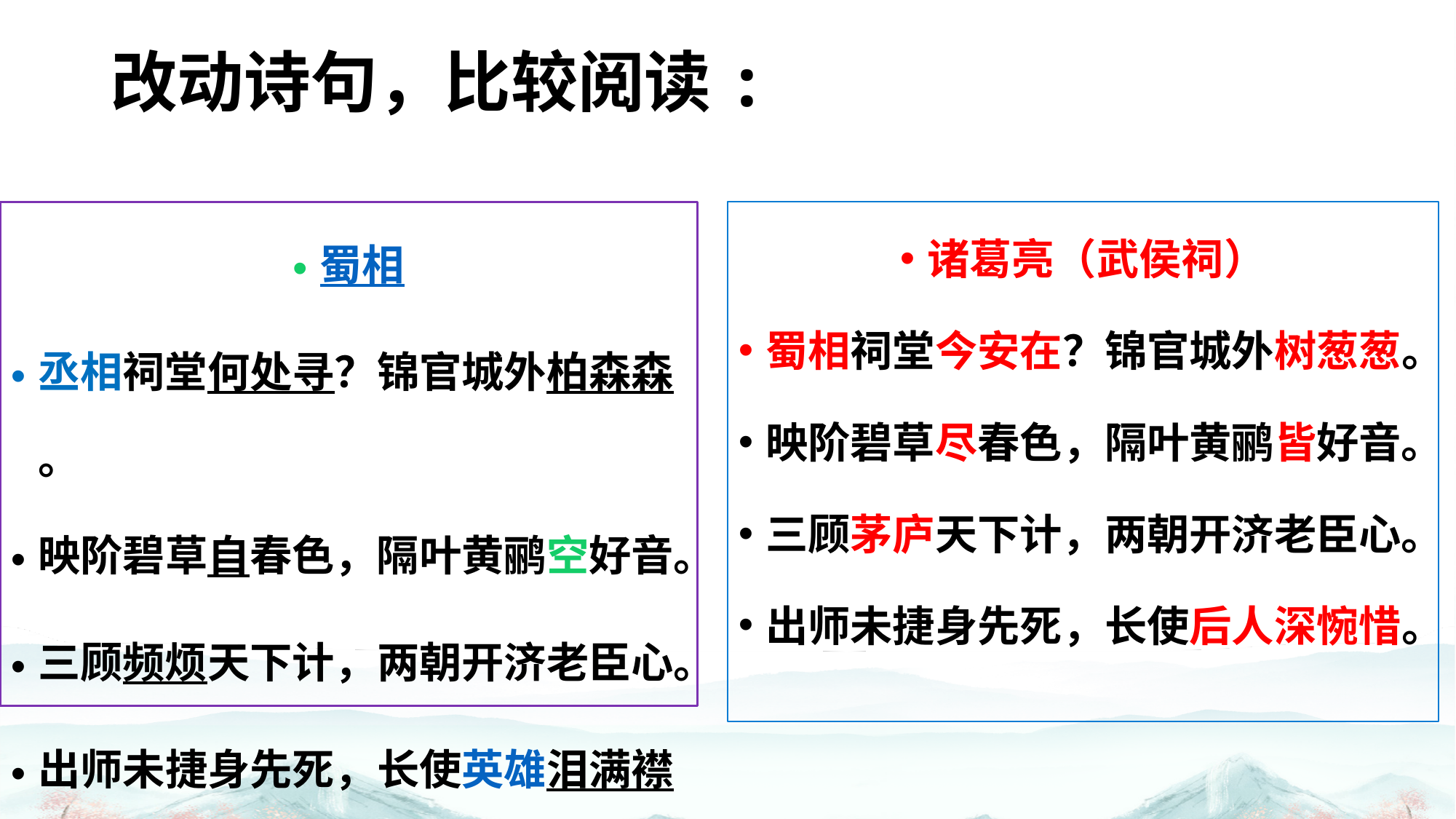

# 改动诗句，比较阅读:
蜀相
丞相祠堂何处寻？锦官城外柏森森。
映阶碧草自春色，隔叶黄鹂空好音。
三顾频烦天下计，两朝开济老臣心。
出师未捷身先死，长使英雄泪满襟。
诸葛亮（武侯祠）
蜀相祠堂今安在？锦官城外树葱葱。
映阶碧草尽春色，隔叶黄鹂皆好音。
三顾茅庐天下计，两朝开济老臣心。
出师未捷身先死，长使后人深惋惜。